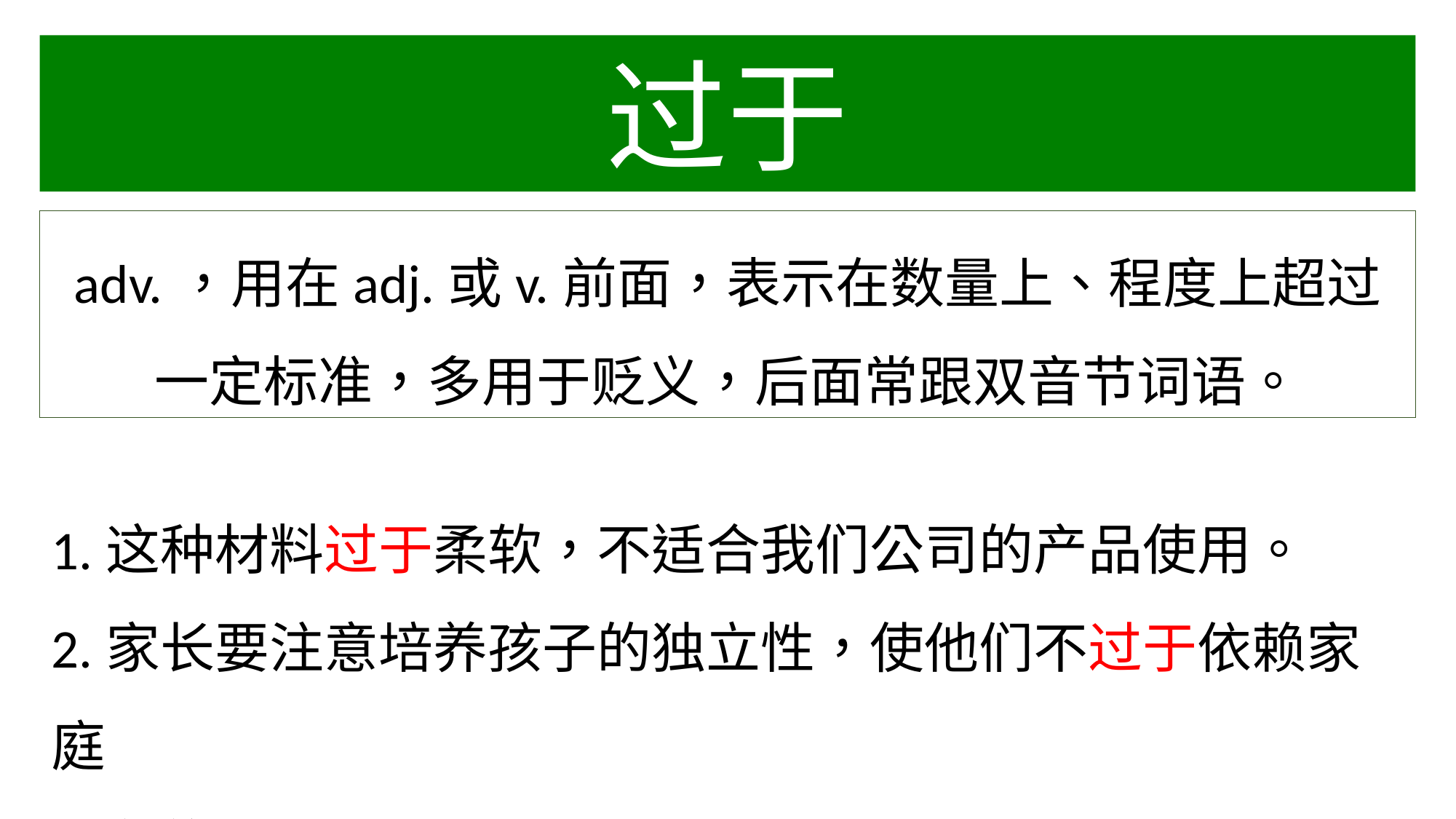

过于
adv.，用在adj.或v.前面，表示在数量上、程度上超过一定标准，多用于贬义，后面常跟双音节词语。
1.这种材料过于柔软，不适合我们公司的产品使用。
2.家长要注意培养孩子的独立性，使他们不过于依赖家庭
   和父母。